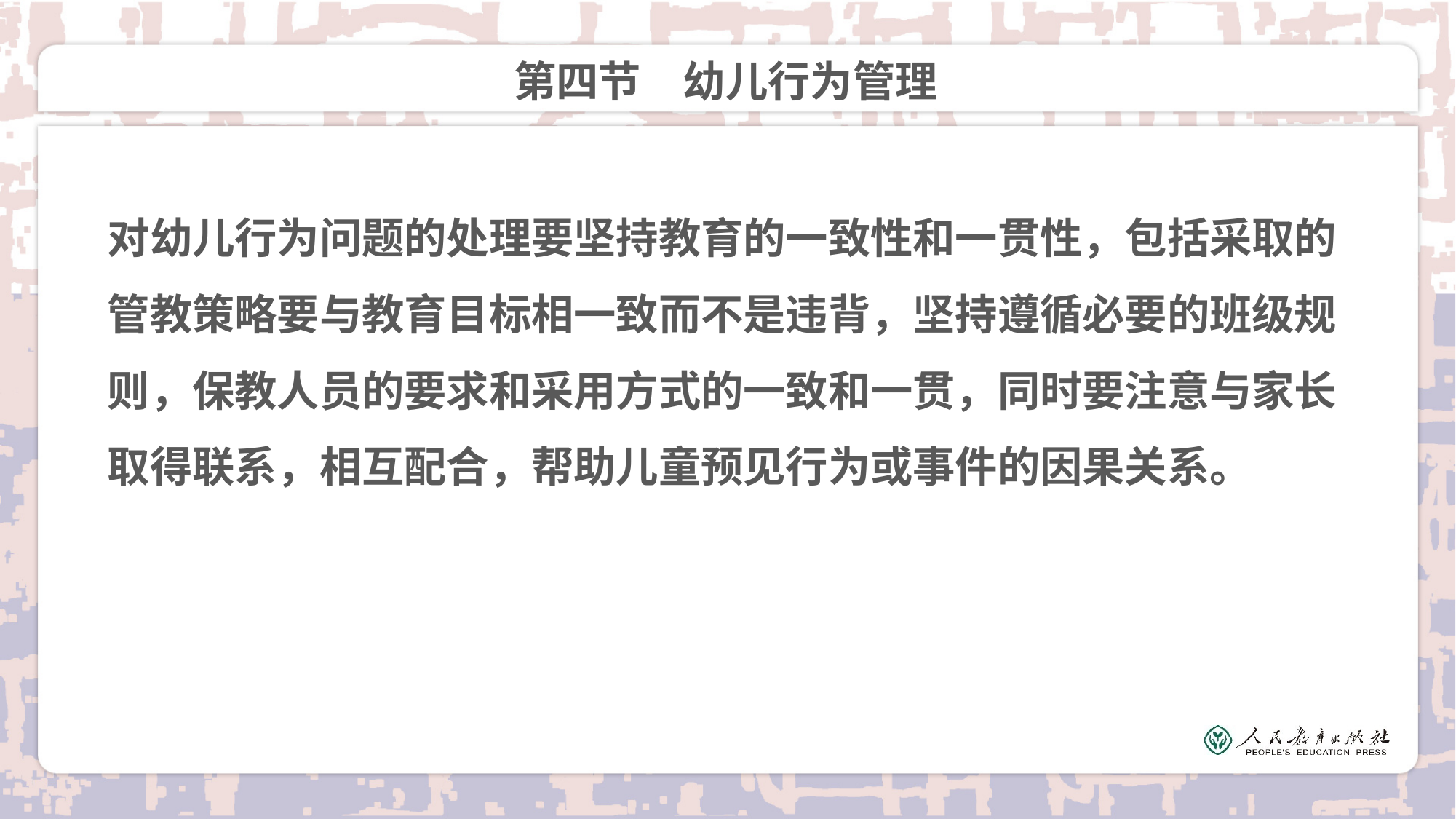

# 第四节　幼儿行为管理
对幼儿行为问题的处理要坚持教育的一致性和一贯性，包括采取的管教策略要与教育目标相一致而不是违背，坚持遵循必要的班级规则，保教人员的要求和采用方式的一致和一贯，同时要注意与家长取得联系，相互配合，帮助儿童预见行为或事件的因果关系。